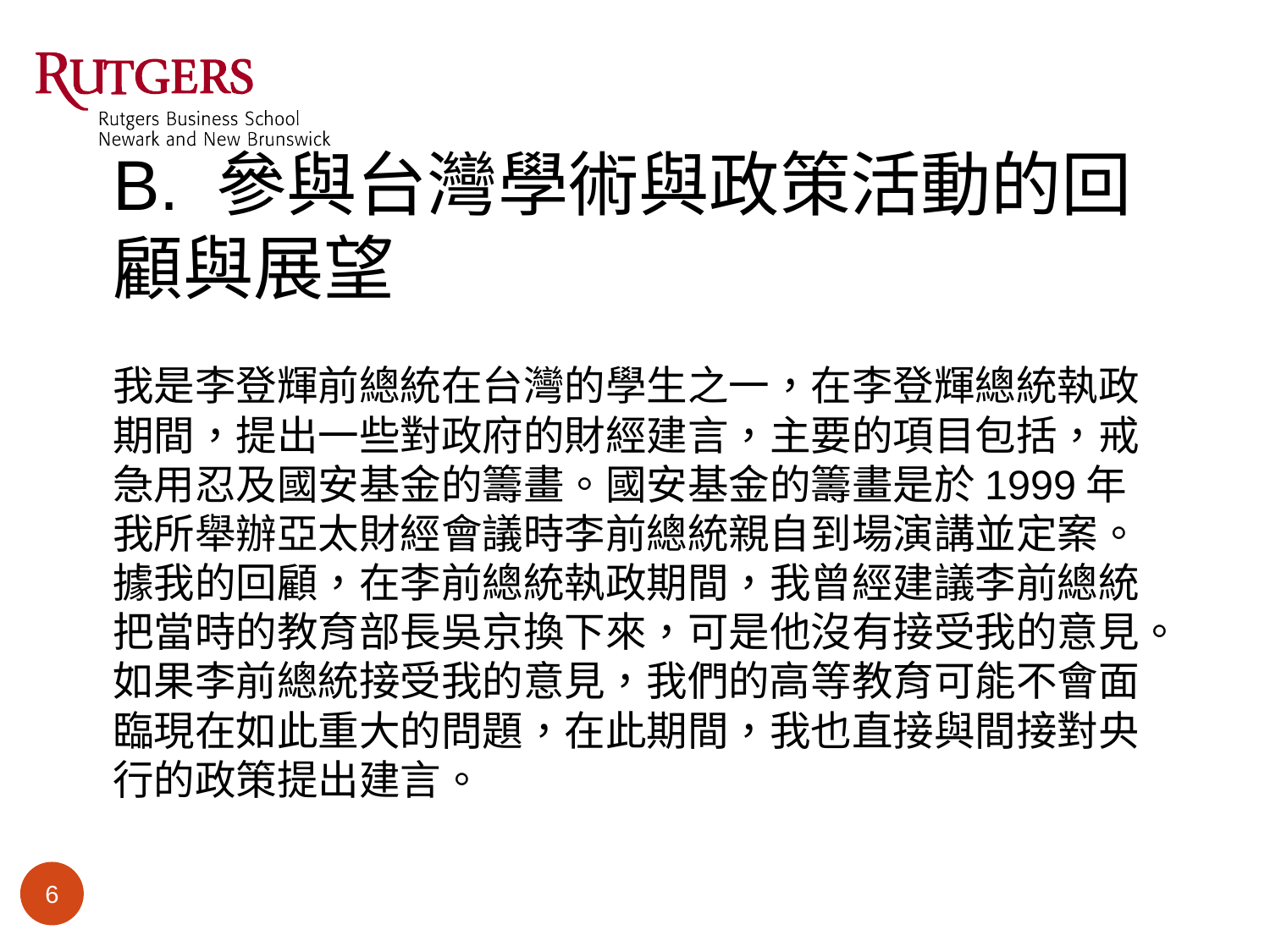

# B. 參與台灣學術與政策活動的回顧與展望
我是李登輝前總統在台灣的學生之一，在李登輝總統執政期間，提出一些對政府的財經建言，主要的項目包括，戒急用忍及國安基金的籌畫。國安基金的籌畫是於1999年我所舉辦亞太財經會議時李前總統親自到場演講並定案。據我的回顧，在李前總統執政期間，我曾經建議李前總統把當時的教育部長吳京換下來，可是他沒有接受我的意見。如果李前總統接受我的意見，我們的高等教育可能不會面臨現在如此重大的問題，在此期間，我也直接與間接對央行的政策提出建言。
6